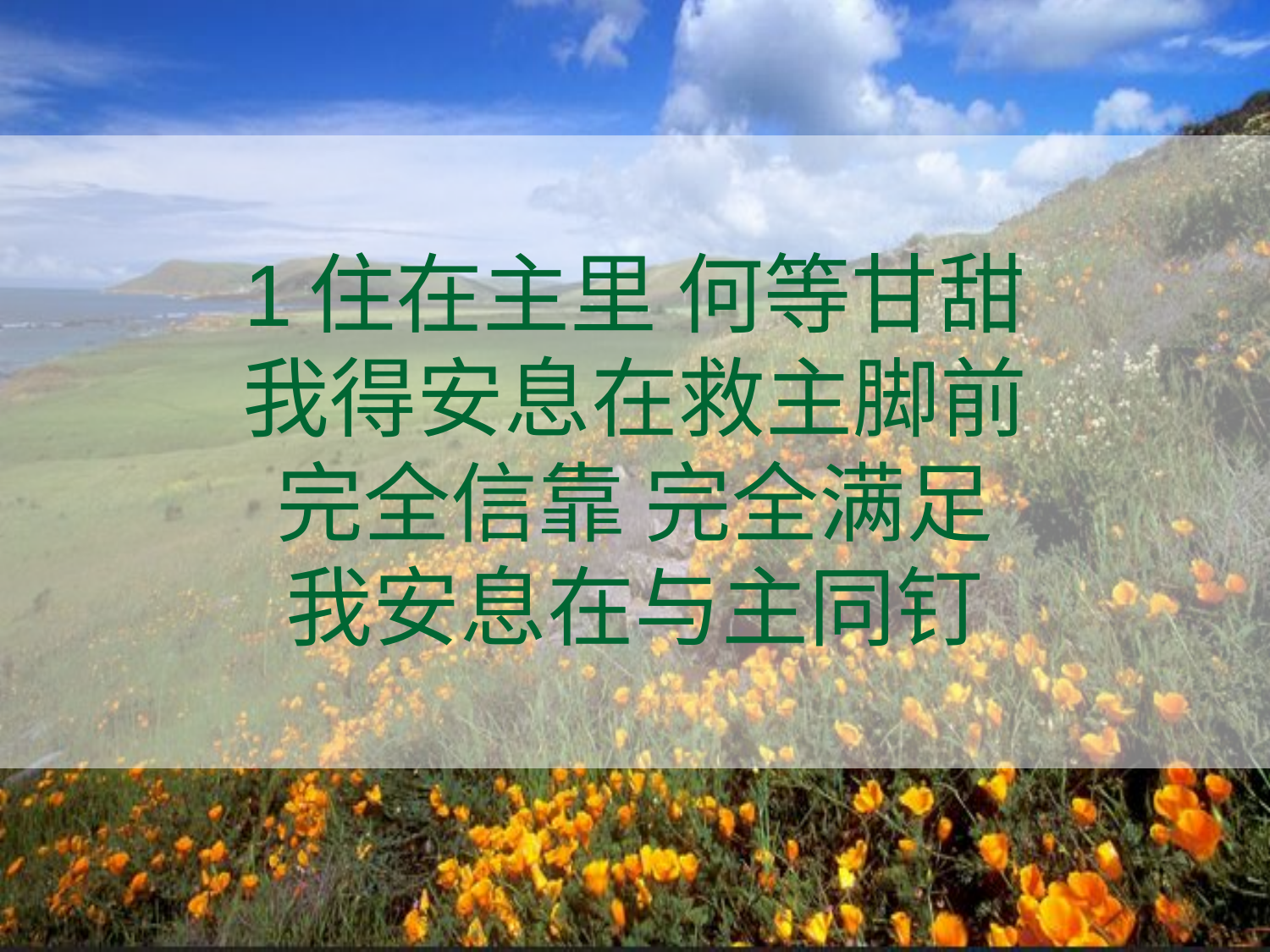

1住在主里 何等甘甜
我得安息在救主脚前
完全信靠 完全满足
我安息在与主同钉